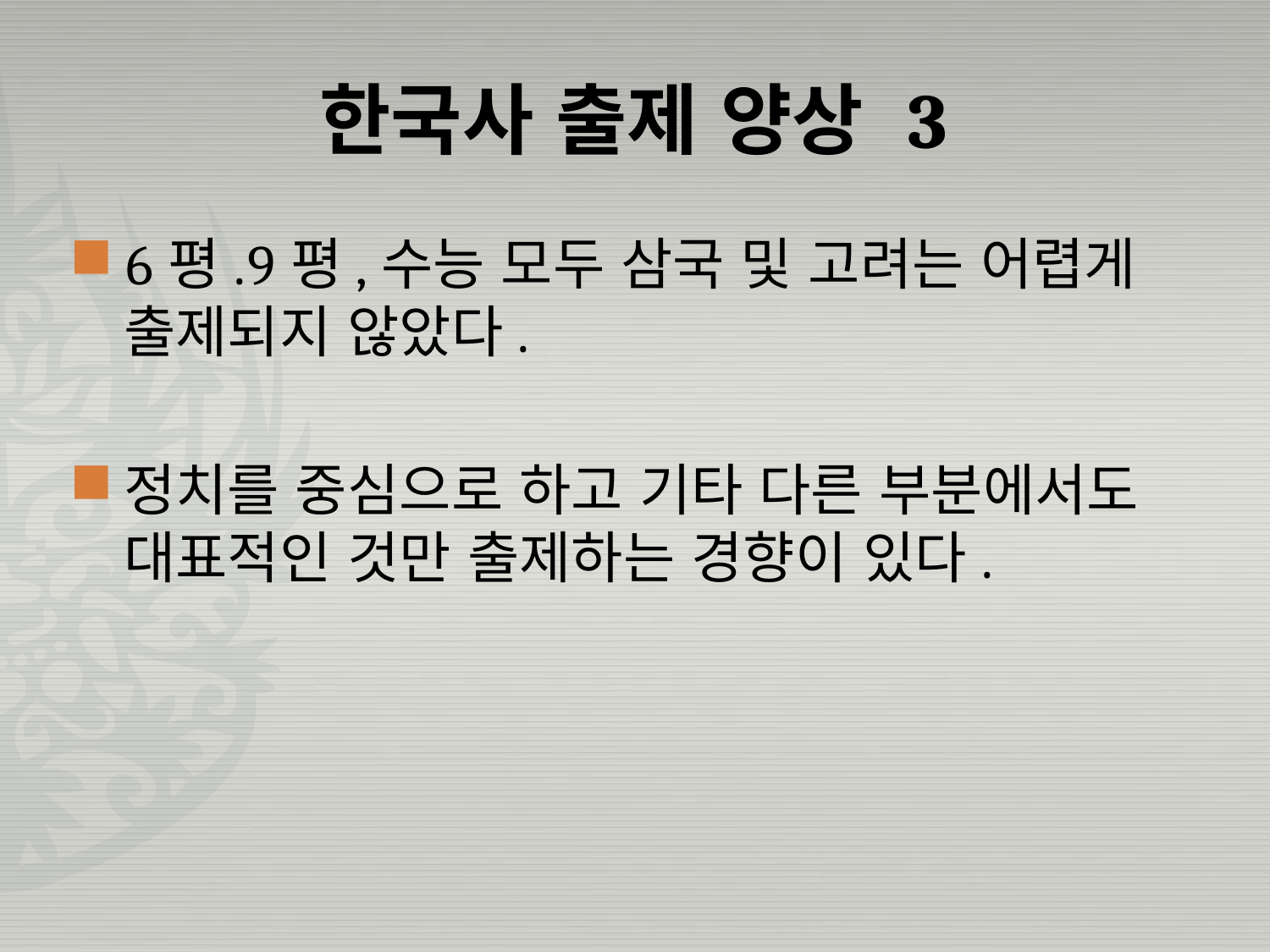

# 한국사 출제 양상 3
6평.9평,수능 모두 삼국 및 고려는 어렵게 출제되지 않았다.

정치를 중심으로 하고 기타 다른 부분에서도 대표적인 것만 출제하는 경향이 있다.